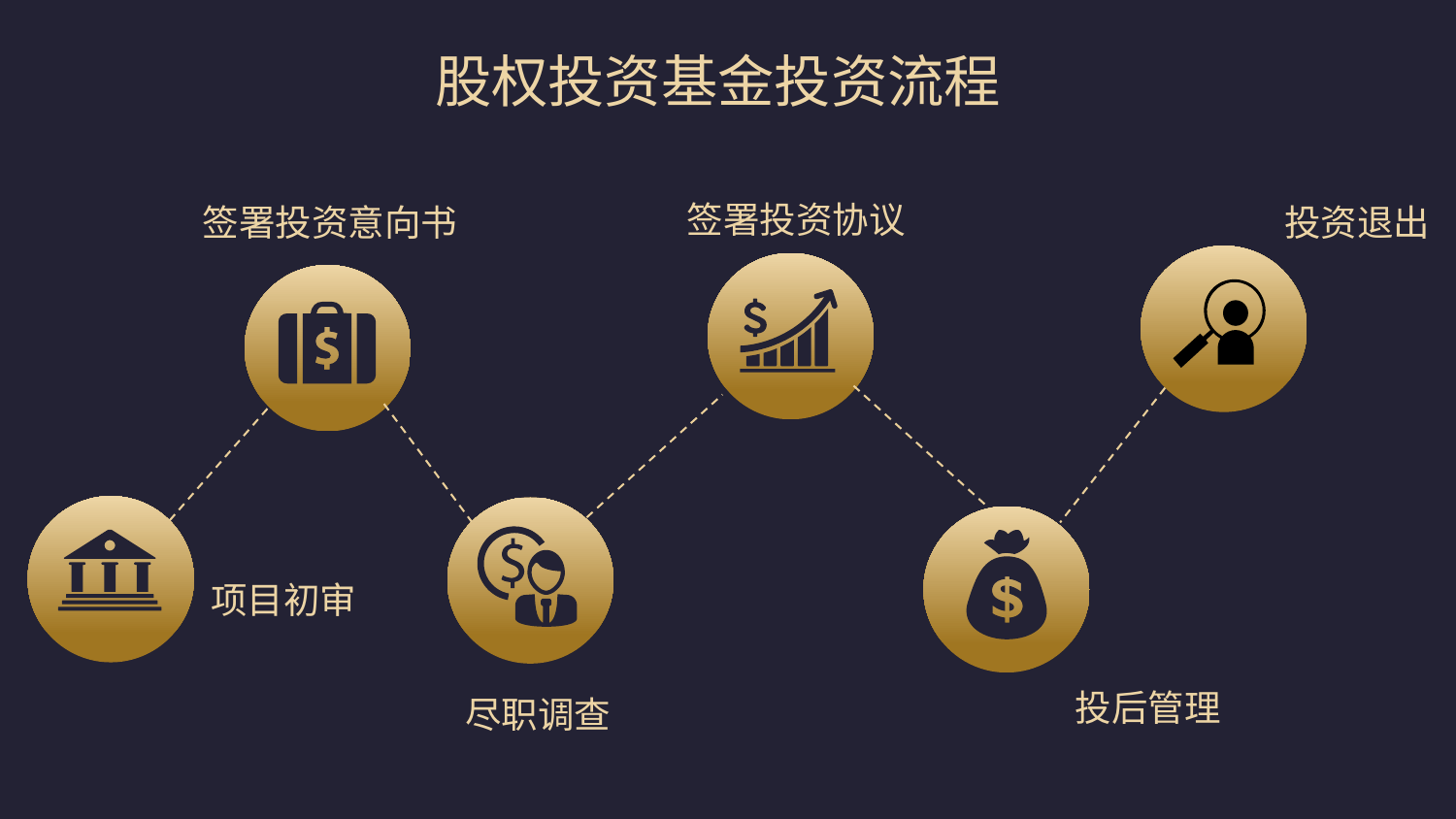

股权投资基金投资流程
签署投资协议
签署投资意向书
投资退出

项目初审
投后管理
尽职调查